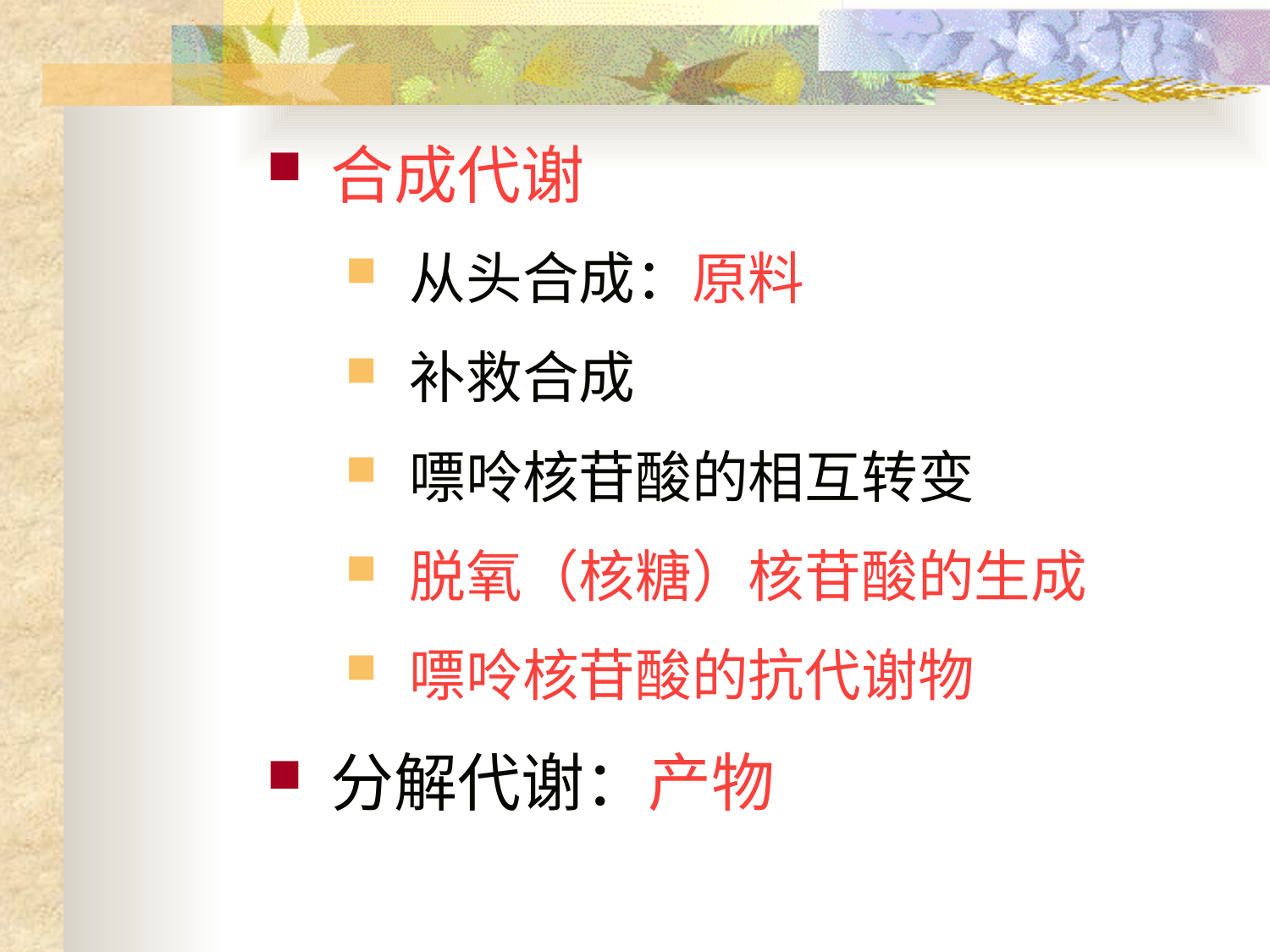

合成代谢
从头合成：原料
补救合成
嘌呤核苷酸的相互转变
脱氧（核糖）核苷酸的生成
嘌呤核苷酸的抗代谢物
分解代谢：产物